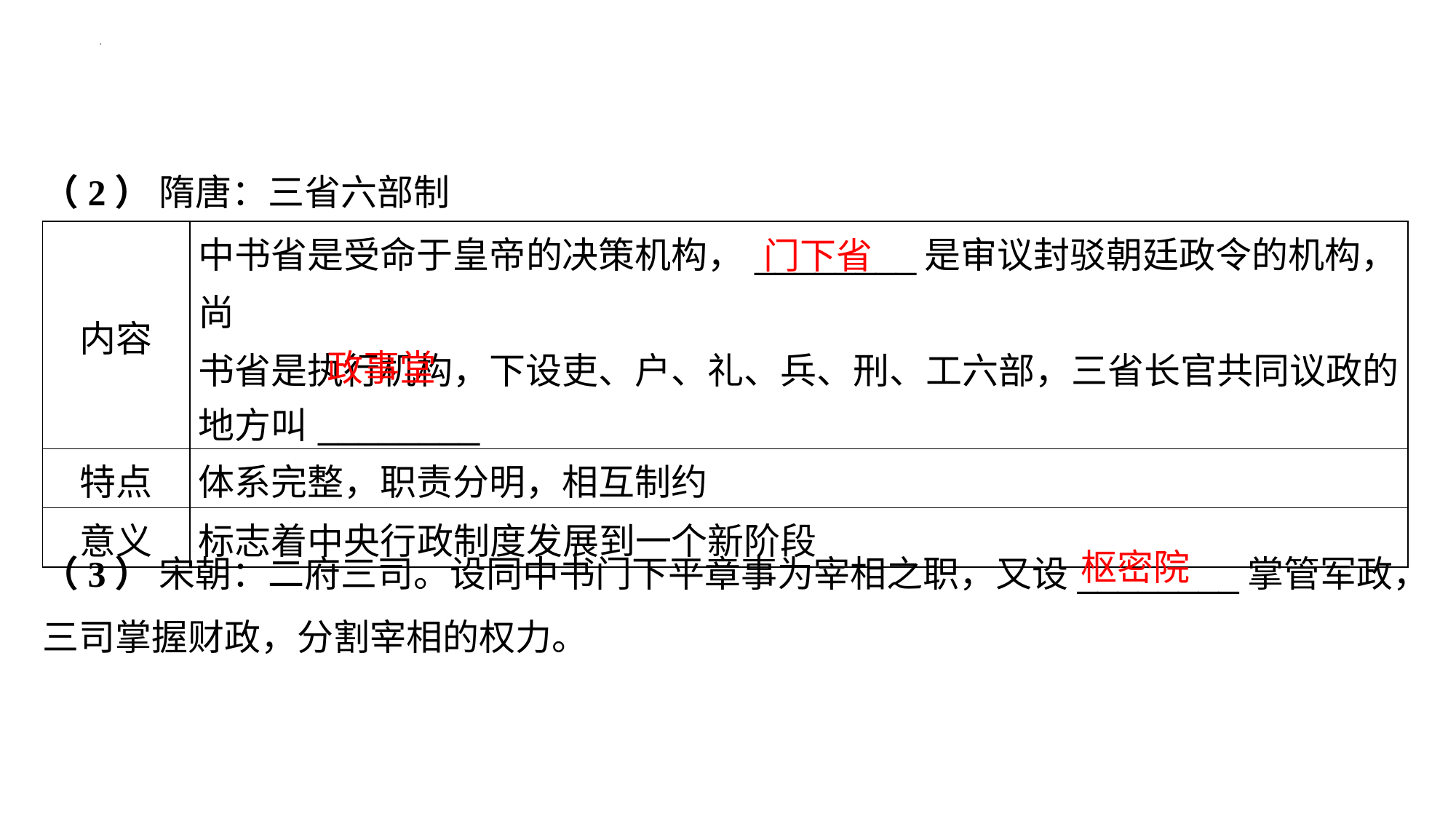

（2） 隋唐：三省六部制
| 内容 | 中书省是受命于皇帝的决策机构，\_\_\_\_\_\_\_\_是审议封驳朝廷政令的机构，尚 书省是执行机构，下设吏、户、礼、兵、刑、工六部，三省长官共同议政的 地方叫\_\_\_\_\_\_\_\_ |
| --- | --- |
| 特点 | 体系完整，职责分明，相互制约 |
| 意义 | 标志着中央行政制度发展到一个新阶段 |
门下省
政事堂
枢密院
（3） 宋朝：二府三司。设同中书门下平章事为宰相之职，又设________掌管军政，
三司掌握财政，分割宰相的权力。